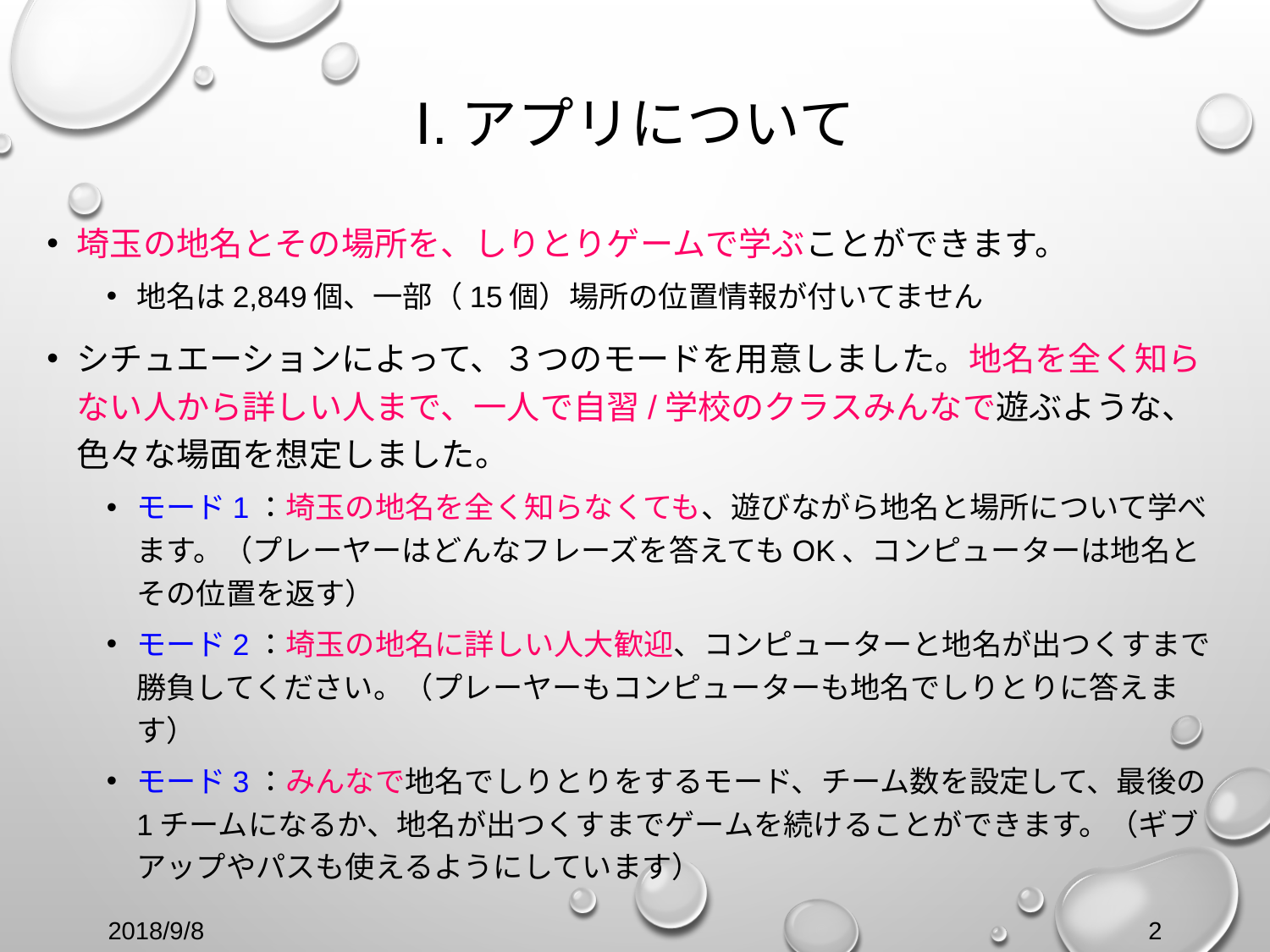

# Ⅰ.アプリについて
埼玉の地名とその場所を、しりとりゲームで学ぶことができます。
地名は2,849個、一部（15個）場所の位置情報が付いてません
シチュエーションによって、３つのモードを用意しました。地名を全く知らない人から詳しい人まで、一人で自習/学校のクラスみんなで遊ぶような、色々な場面を想定しました。
モード1：埼玉の地名を全く知らなくても、遊びながら地名と場所について学べます。（プレーヤーはどんなフレーズを答えてもOK、コンピューターは地名とその位置を返す）
モード2：埼玉の地名に詳しい人大歓迎、コンピューターと地名が出つくすまで勝負してください。（プレーヤーもコンピューターも地名でしりとりに答えます）
モード3：みんなで地名でしりとりをするモード、チーム数を設定して、最後の1チームになるか、地名が出つくすまでゲームを続けることができます。（ギブアップやパスも使えるようにしています）
2018/9/8
2